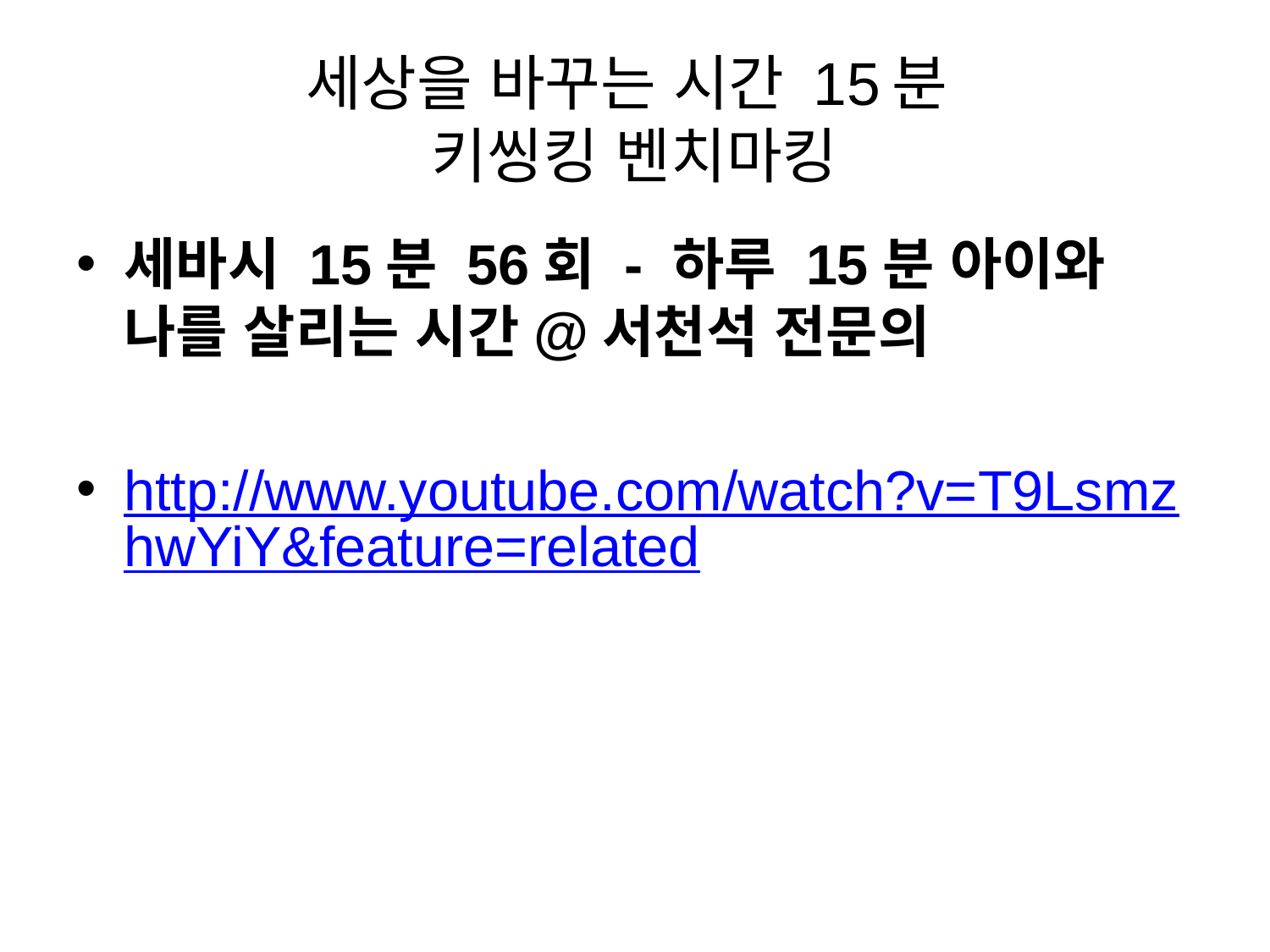

# 세상을 바꾸는 시간 15분 키씽킹 벤치마킹
세바시 15분 56회 - 하루 15분 아이와 나를 살리는 시간@서천석 전문의

http://www.youtube.com/watch?v=T9LsmzhwYiY&feature=related